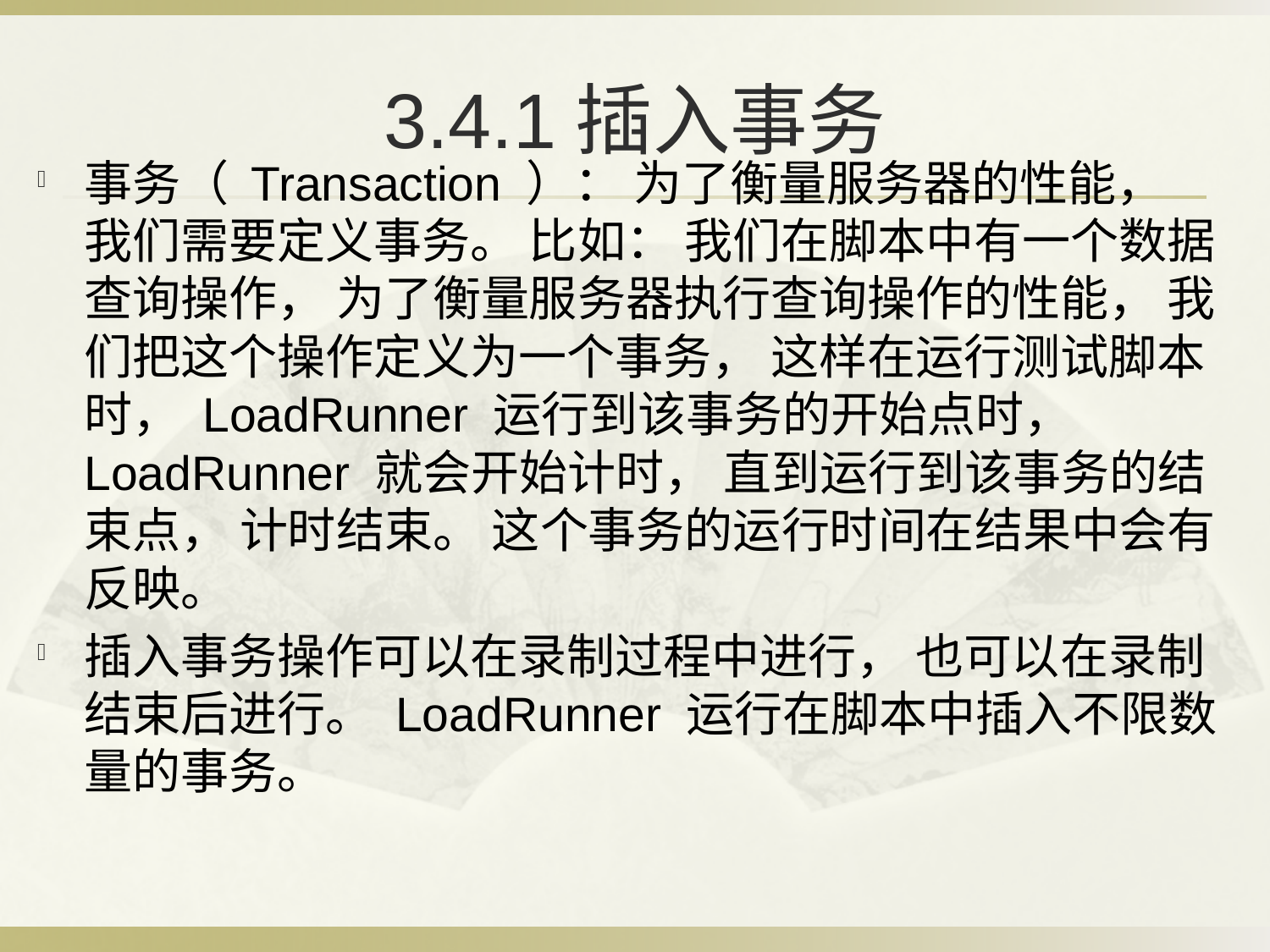

# 3.4.1插入事务
事务（ Transaction ）： 为了衡量服务器的性能， 我们需要定义事务。 比如： 我们在脚本中有一个数据查询操作， 为了衡量服务器执行查询操作的性能， 我们把这个操作定义为一个事务， 这样在运行测试脚本时， LoadRunner 运行到该事务的开始点时， LoadRunner 就会开始计时， 直到运行到该事务的结束点， 计时结束。 这个事务的运行时间在结果中会有反映。
插入事务操作可以在录制过程中进行， 也可以在录制结束后进行。 LoadRunner 运行在脚本中插入不限数量的事务。